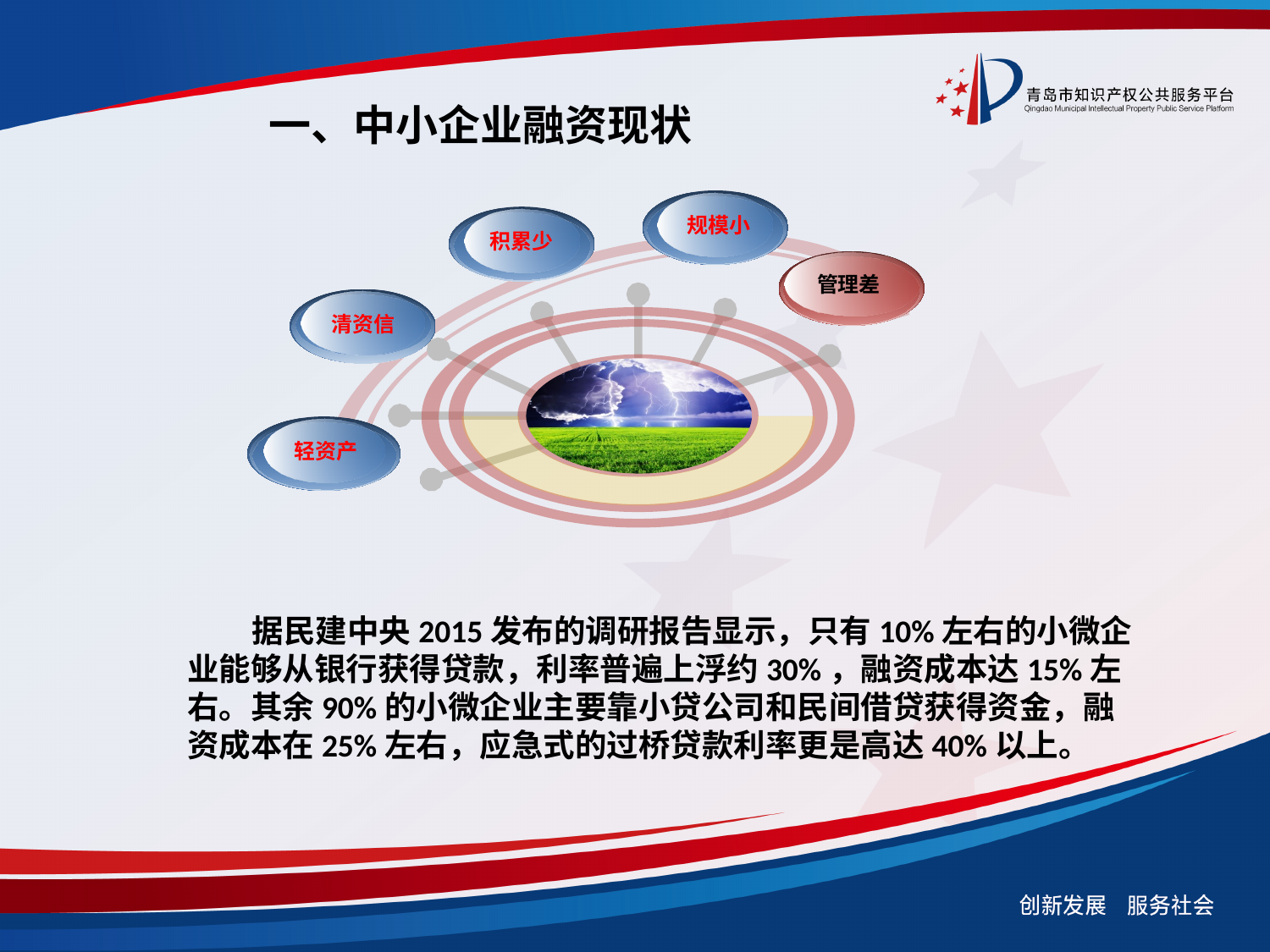

一、中小企业融资现状

规模小

积累少

管理差

清资信

轻资产

        据民建中央2015发布的调研报告显示，只有10%左右的小微企业能够从银行获得贷款，利率普遍上浮约30%，融资成本达15%左右。其余90%的小微企业主要靠小贷公司和民间借贷获得资金，融资成本在25%左右，应急式的过桥贷款利率更是高达40%以上。